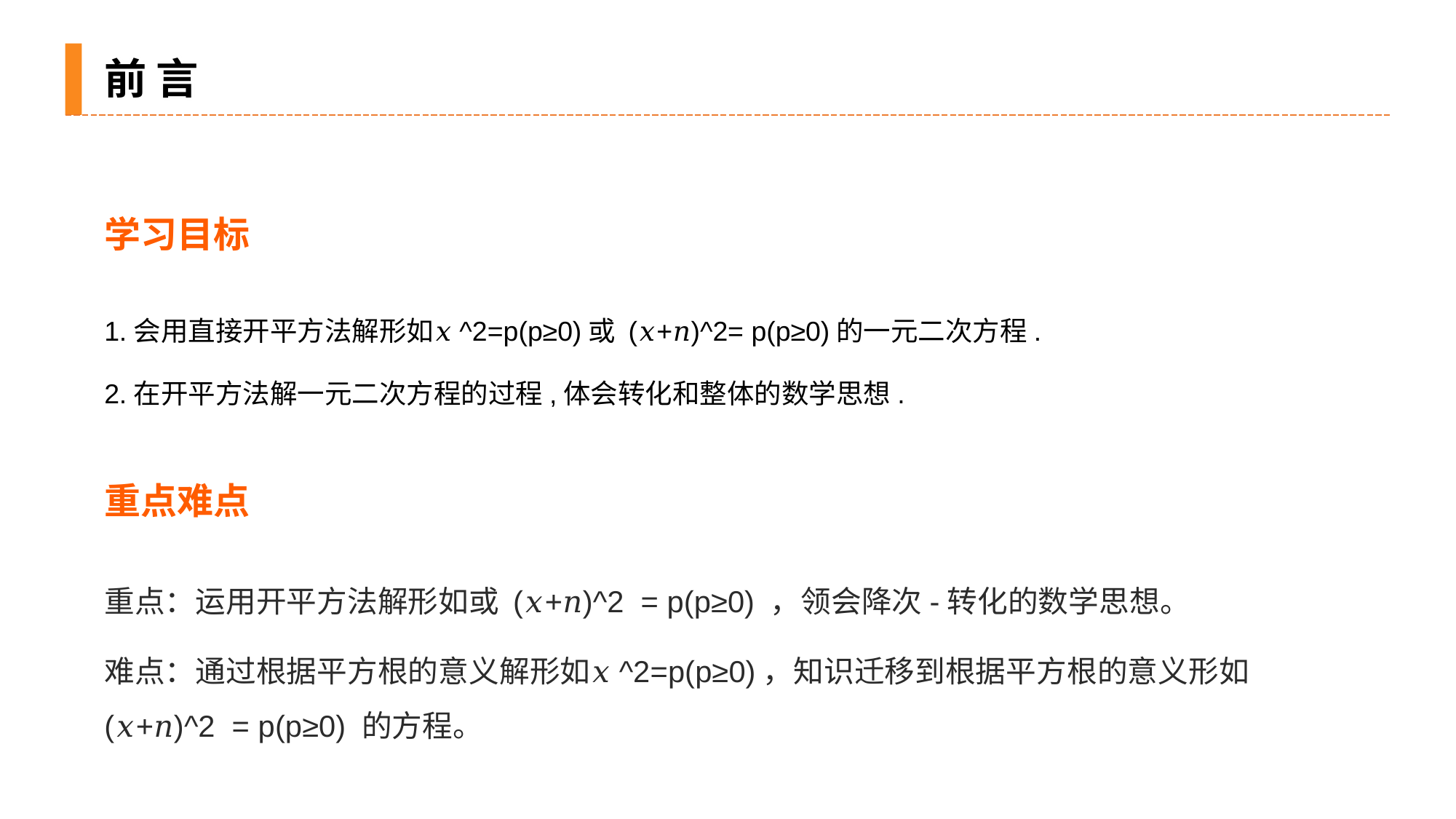

前 言
学习目标
1.会用直接开平方法解形如𝑥^2=p(p≥0)或 (𝑥+𝑛)^2= p(p≥0)的一元二次方程.
2.在开平方法解一元二次方程的过程,体会转化和整体的数学思想.
重点难点
重点：运用开平方法解形如或 (𝑥+𝑛)^2  = p(p≥0) ，领会降次-转化的数学思想。
难点：通过根据平方根的意义解形如𝑥^2=p(p≥0)，知识迁移到根据平方根的意义形如(𝑥+𝑛)^2  = p(p≥0) 的方程。